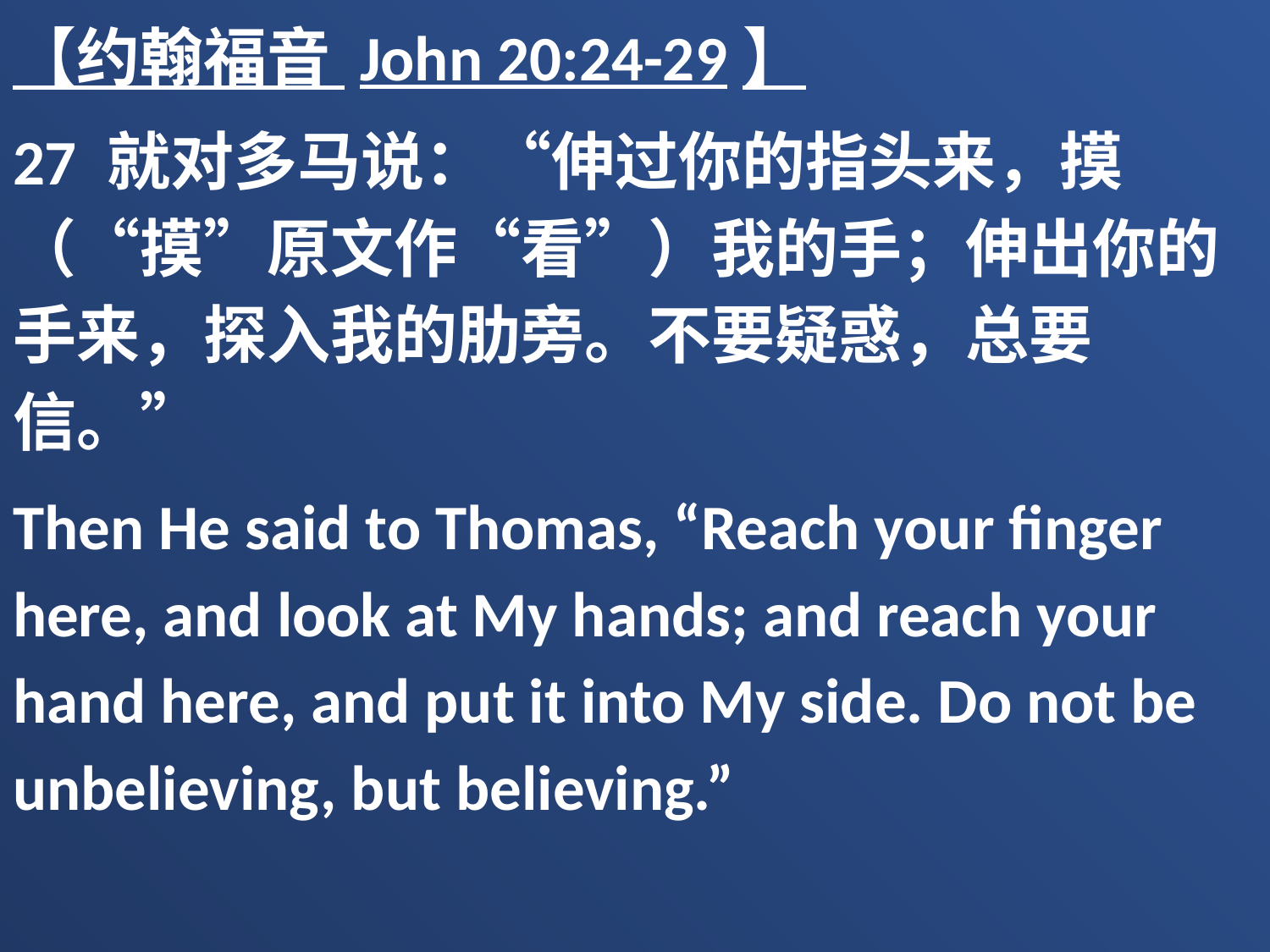

【约翰福音 John 20:24-29】
27 就对多马说：“伸过你的指头来，摸（“摸”原文作“看”）我的手；伸出你的手来，探入我的肋旁。不要疑惑，总要信。”
Then He said to Thomas, “Reach your finger here, and look at My hands; and reach your hand here, and put it into My side. Do not be unbelieving, but believing.”